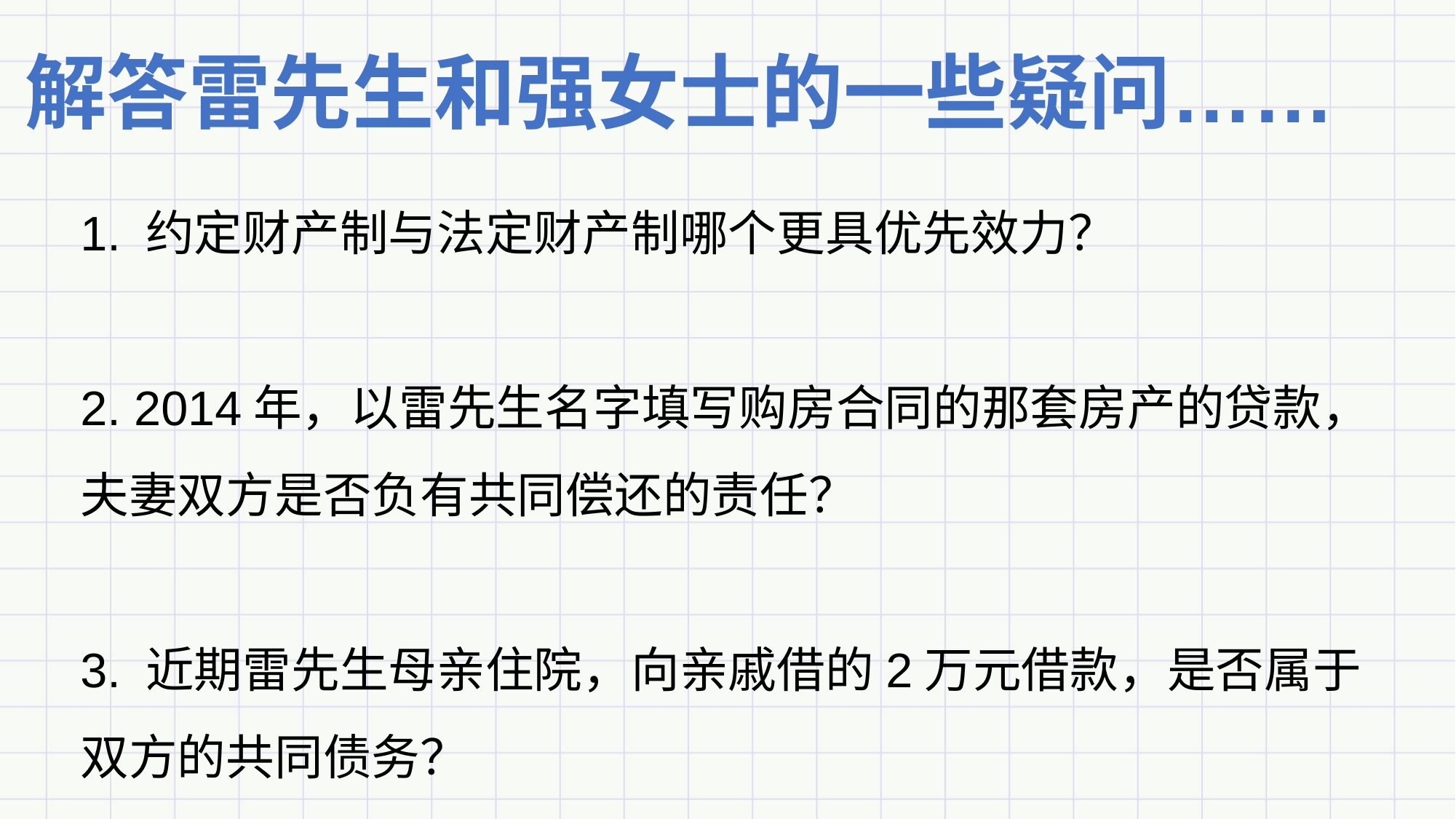

解答雷先生和强女士的一些疑问……
1. 约定财产制与法定财产制哪个更具优先效力？

2. 2014年，以雷先生名字填写购房合同的那套房产的贷款，夫妻双方是否负有共同偿还的责任？

3. 近期雷先生母亲住院，向亲戚借的2万元借款，是否属于双方的共同债务？